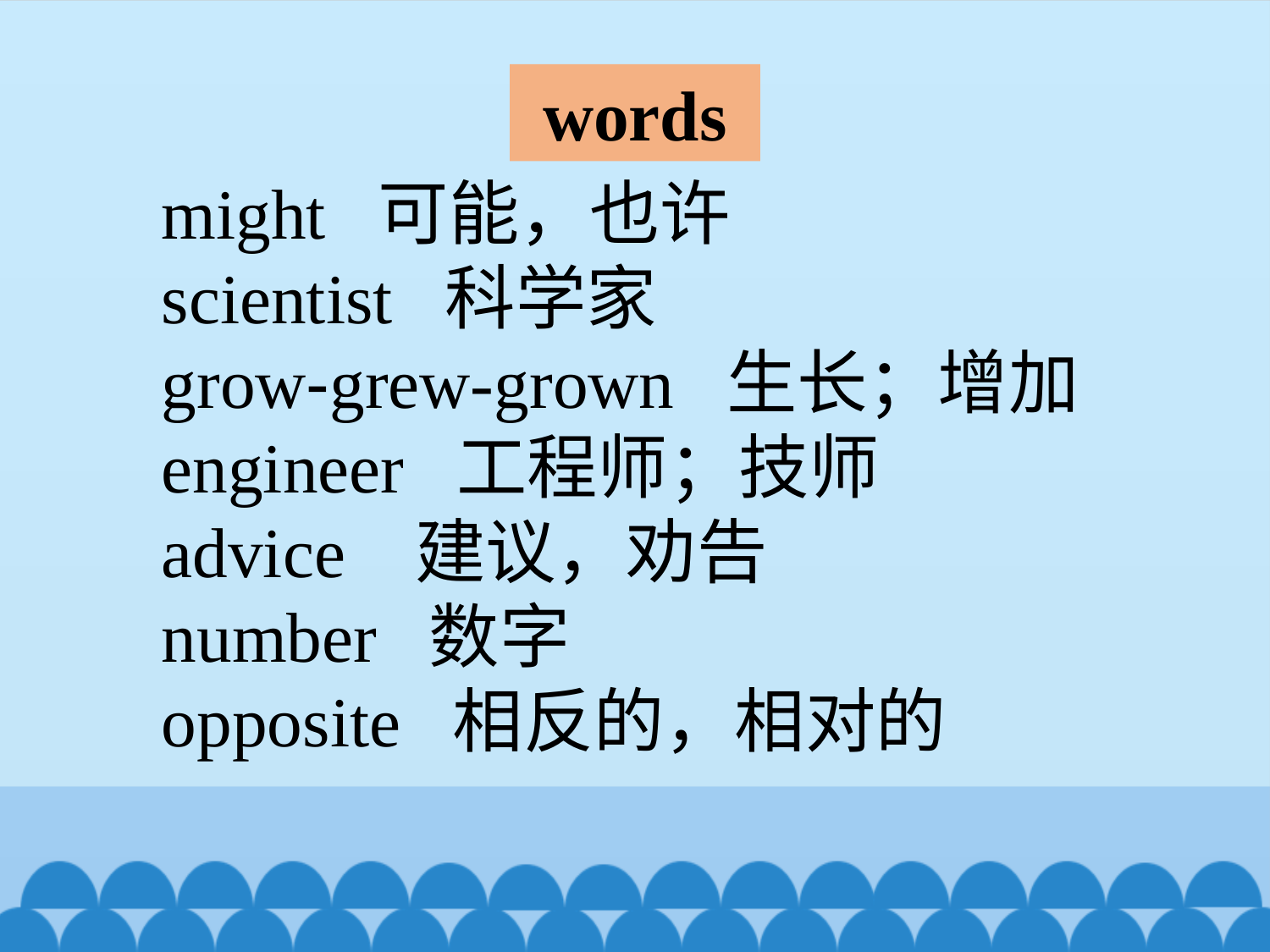

words
might  可能，也许
scientist  科学家
grow-grew-grown  生长；增加
engineer  工程师；技师
advice   建议，劝告
number  数字
opposite  相反的，相对的